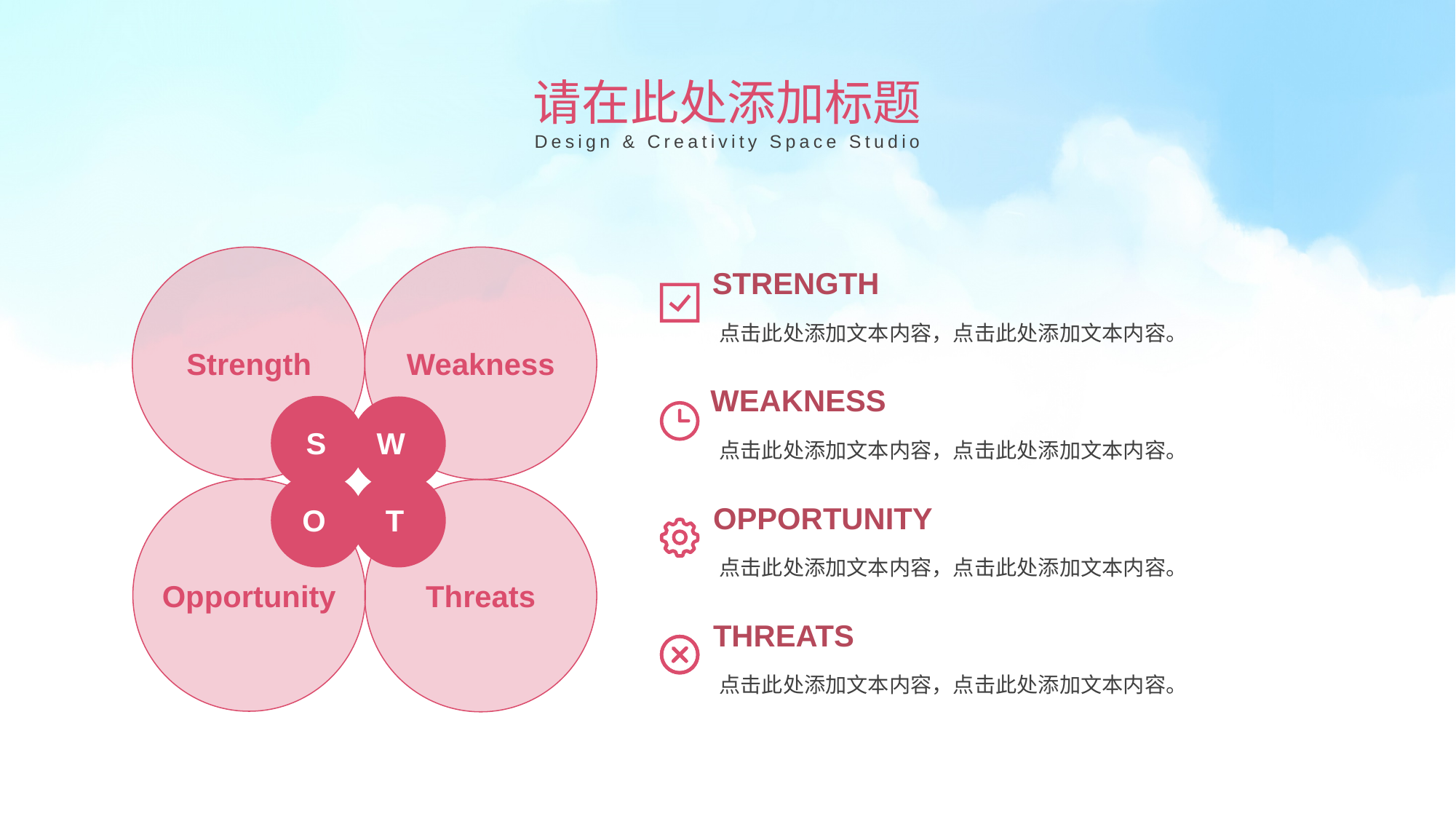

请在此处添加标题
Design & Creativity Space Studio

Strength
Weakness

S
W

O
T
Opportunity
Threats
STRENGTH

点击此处添加文本内容，点击此处添加文本内容。
WEAKNESS

点击此处添加文本内容，点击此处添加文本内容。
OPPORTUNITY

点击此处添加文本内容，点击此处添加文本内容。
THREATS

点击此处添加文本内容，点击此处添加文本内容。